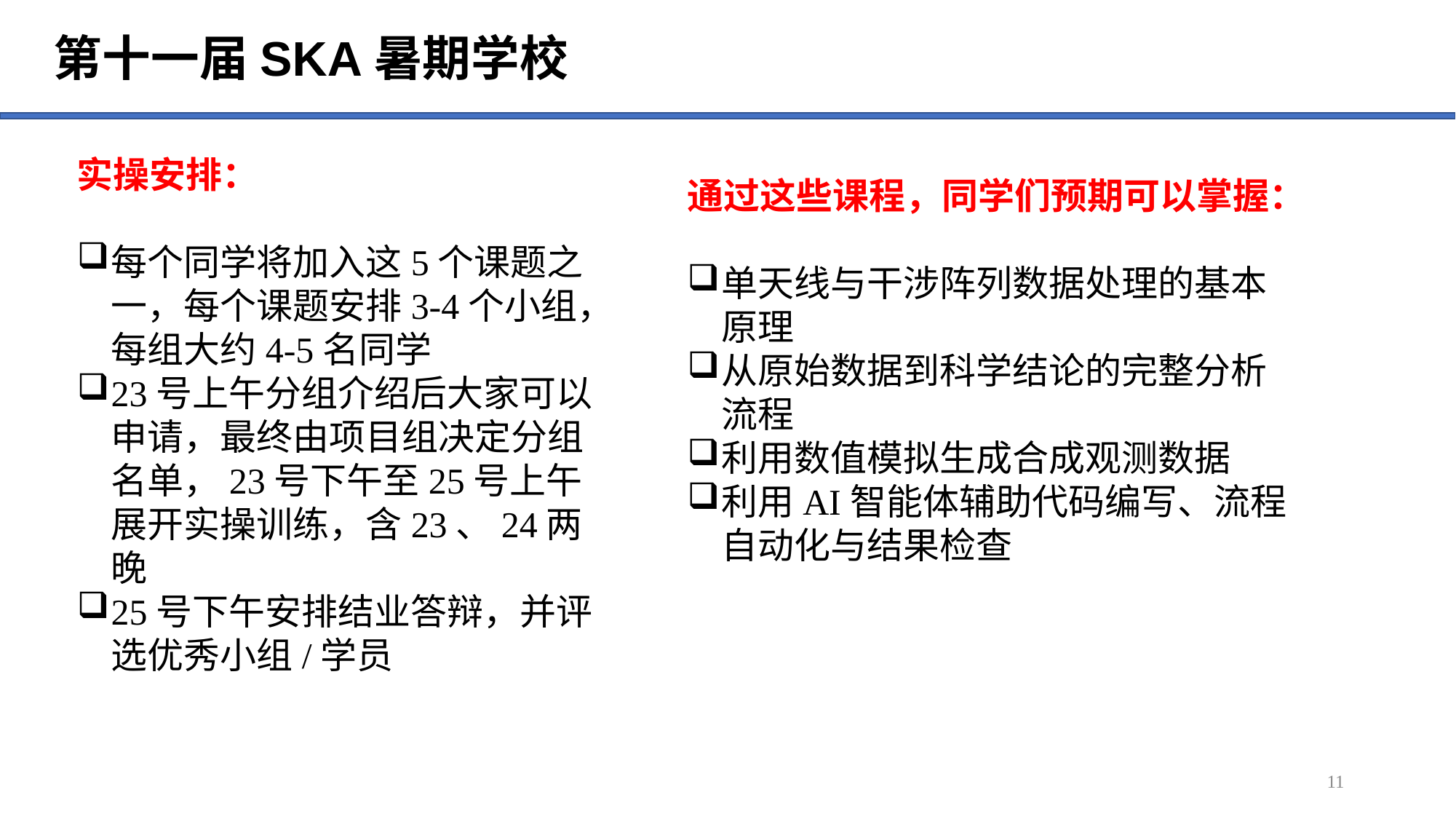

# 第十一届SKA暑期学校

实操安排：

每个同学将加入这5个课题之一，每个课题安排3-4个小组，每组大约4-5名同学
23号上午分组介绍后大家可以申请，最终由项目组决定分组名单，23号下午至25号上午展开实操训练，含23、24两晚
25号下午安排结业答辩，并评选优秀小组/学员
通过这些课程，同学们预期可以掌握：

单天线与干涉阵列数据处理的基本原理
从原始数据到科学结论的完整分析流程
利用数值模拟生成合成观测数据
利用AI智能体辅助代码编写、流程自动化与结果检查
11